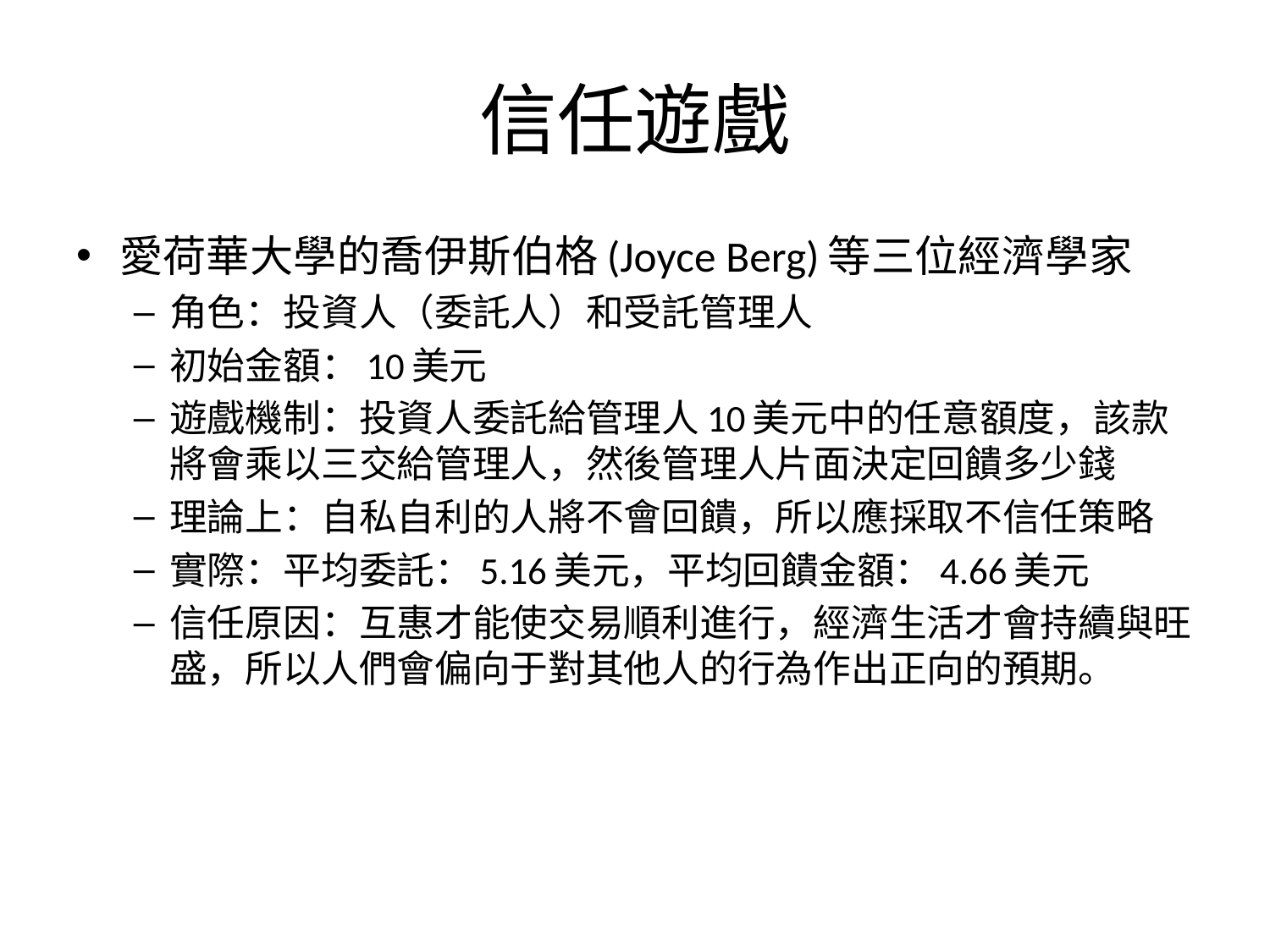

# 信任遊戲
愛荷華大學的喬伊斯伯格(Joyce Berg)等三位經濟學家
角色：投資人（委託人）和受託管理人
初始金額：10美元
遊戲機制：投資人委託給管理人10美元中的任意額度，該款將會乘以三交給管理人，然後管理人片面決定回饋多少錢
理論上：自私自利的人將不會回饋，所以應採取不信任策略
實際：平均委託：5.16美元，平均回饋金額：4.66美元
信任原因：互惠才能使交易順利進行，經濟生活才會持續與旺盛，所以人們會偏向于對其他人的行為作出正向的預期。